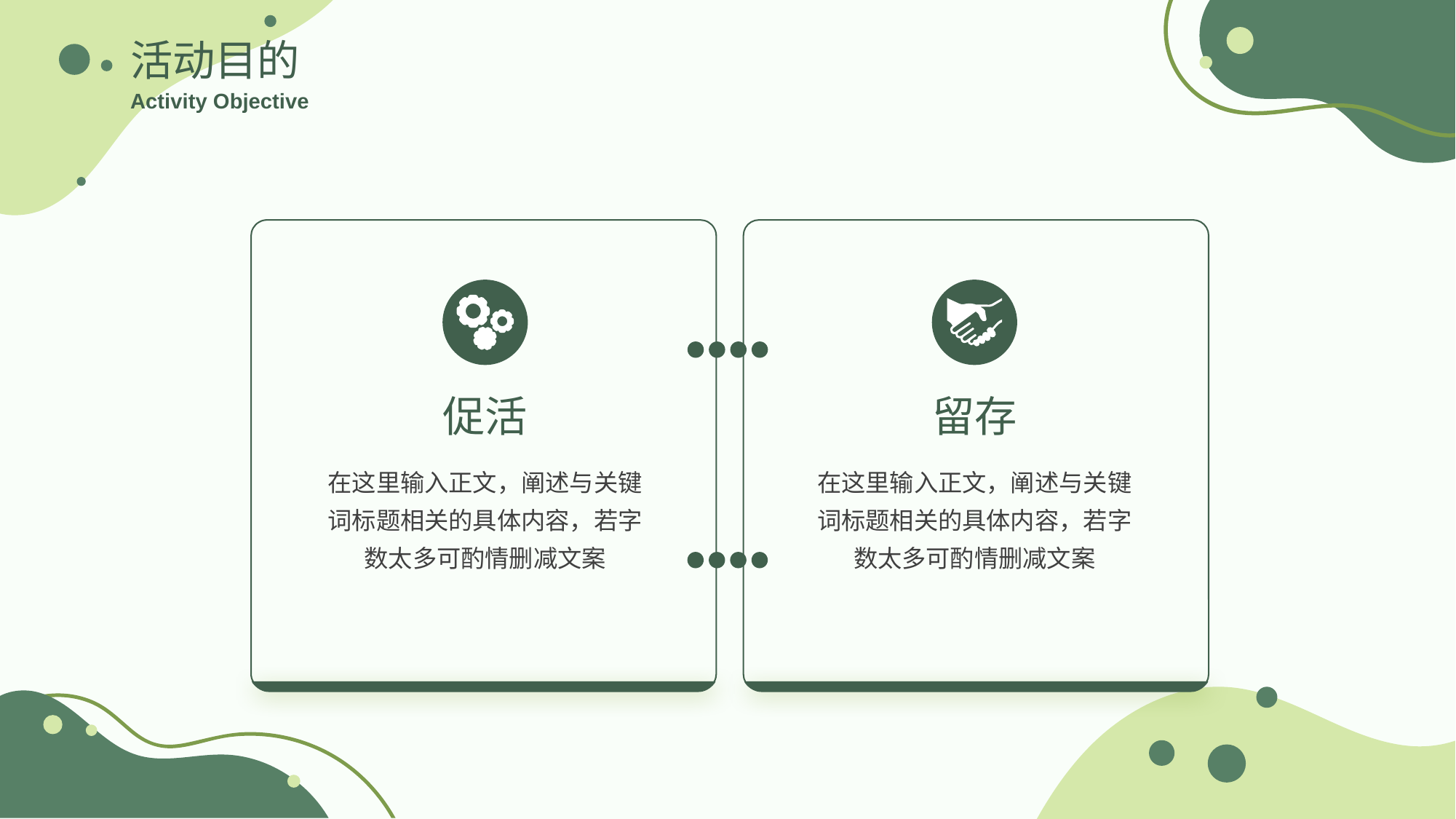

活动目的
Activity Objective

留存
促活
在这里输入正文，阐述与关键词标题相关的具体内容，若字数太多可酌情删减文案
在这里输入正文，阐述与关键词标题相关的具体内容，若字数太多可酌情删减文案